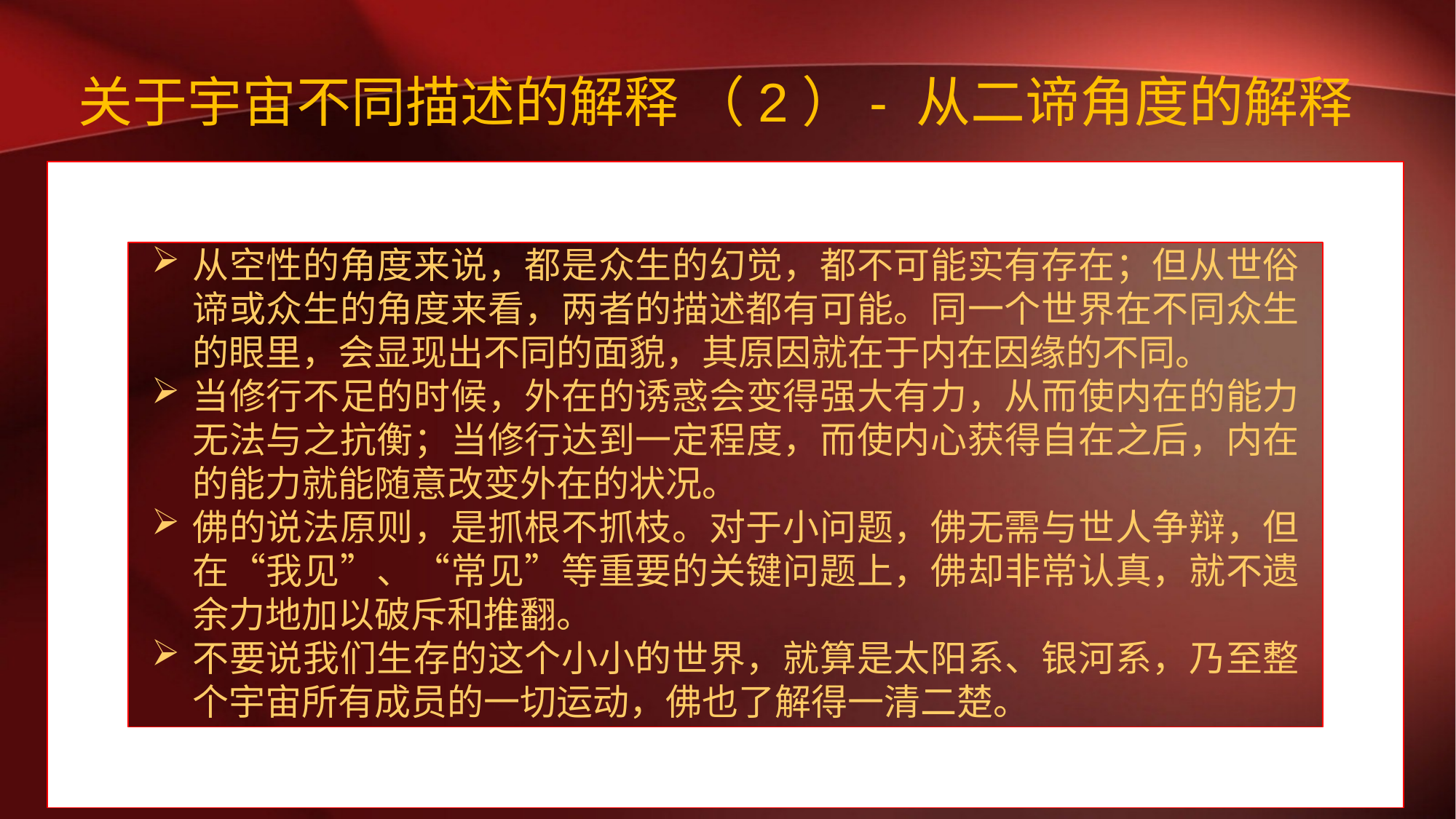

# 关于宇宙不同描述的解释 （2）- 从二谛角度的解释

从空性的角度来说，都是众生的幻觉，都不可能实有存在；但从世俗谛或众生的角度来看，两者的描述都有可能。同一个世界在不同众生的眼里，会显现出不同的面貌，其原因就在于内在因缘的不同。
当修行不足的时候，外在的诱惑会变得强大有力，从而使内在的能力无法与之抗衡；当修行达到一定程度，而使内心获得自在之后，内在的能力就能随意改变外在的状况。
佛的说法原则，是抓根不抓枝。对于小问题，佛无需与世人争辩，但在“我见”、“常见”等重要的关键问题上，佛却非常认真，就不遗余力地加以破斥和推翻。
不要说我们生存的这个小小的世界，就算是太阳系、银河系，乃至整个宇宙所有成员的一切运动，佛也了解得一清二楚。